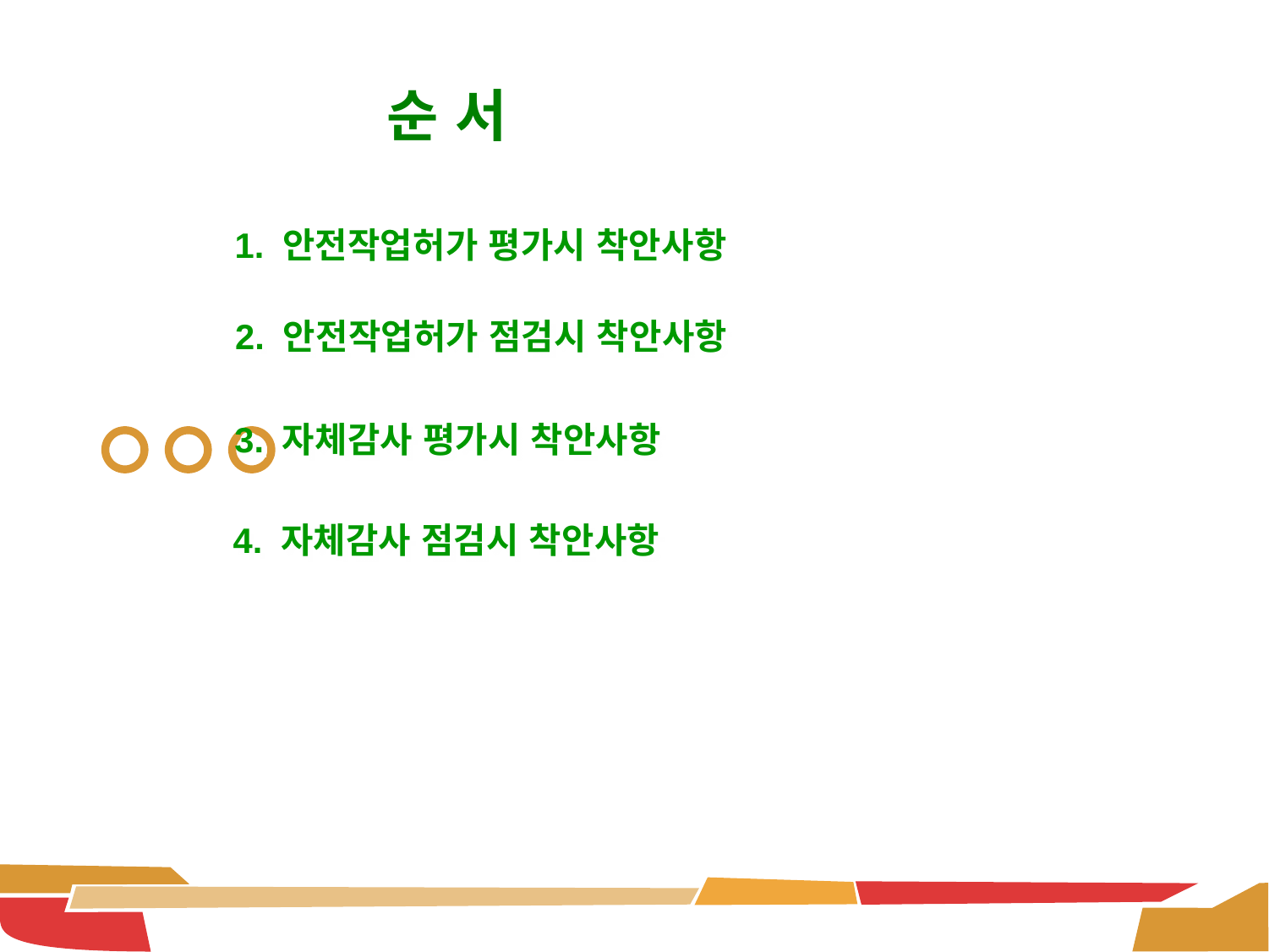

순 서
1. 안전작업허가 평가시 착안사항
2. 안전작업허가 점검시 착안사항
3. 자체감사 평가시 착안사항
4. 자체감사 점검시 착안사항